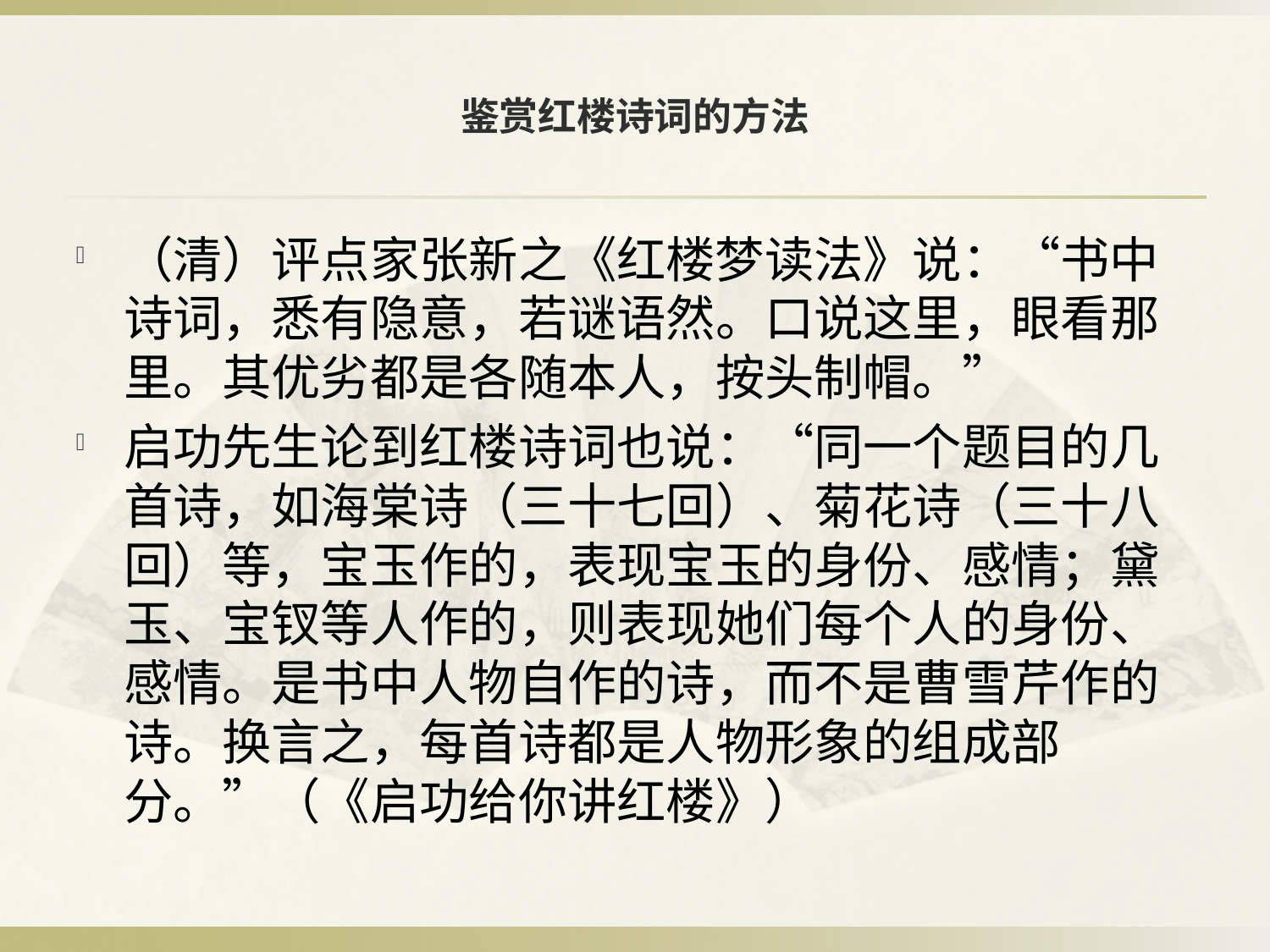

# 鉴赏红楼诗词的方法
（清）评点家张新之《红楼梦读法》说：“书中诗词，悉有隐意，若谜语然。口说这里，眼看那里。其优劣都是各随本人，按头制帽。”
启功先生论到红楼诗词也说：“同一个题目的几首诗，如海棠诗（三十七回）、菊花诗（三十八回）等，宝玉作的，表现宝玉的身份、感情；黛玉、宝钗等人作的，则表现她们每个人的身份、感情。是书中人物自作的诗，而不是曹雪芹作的诗。换言之，每首诗都是人物形象的组成部分。”（《启功给你讲红楼》）